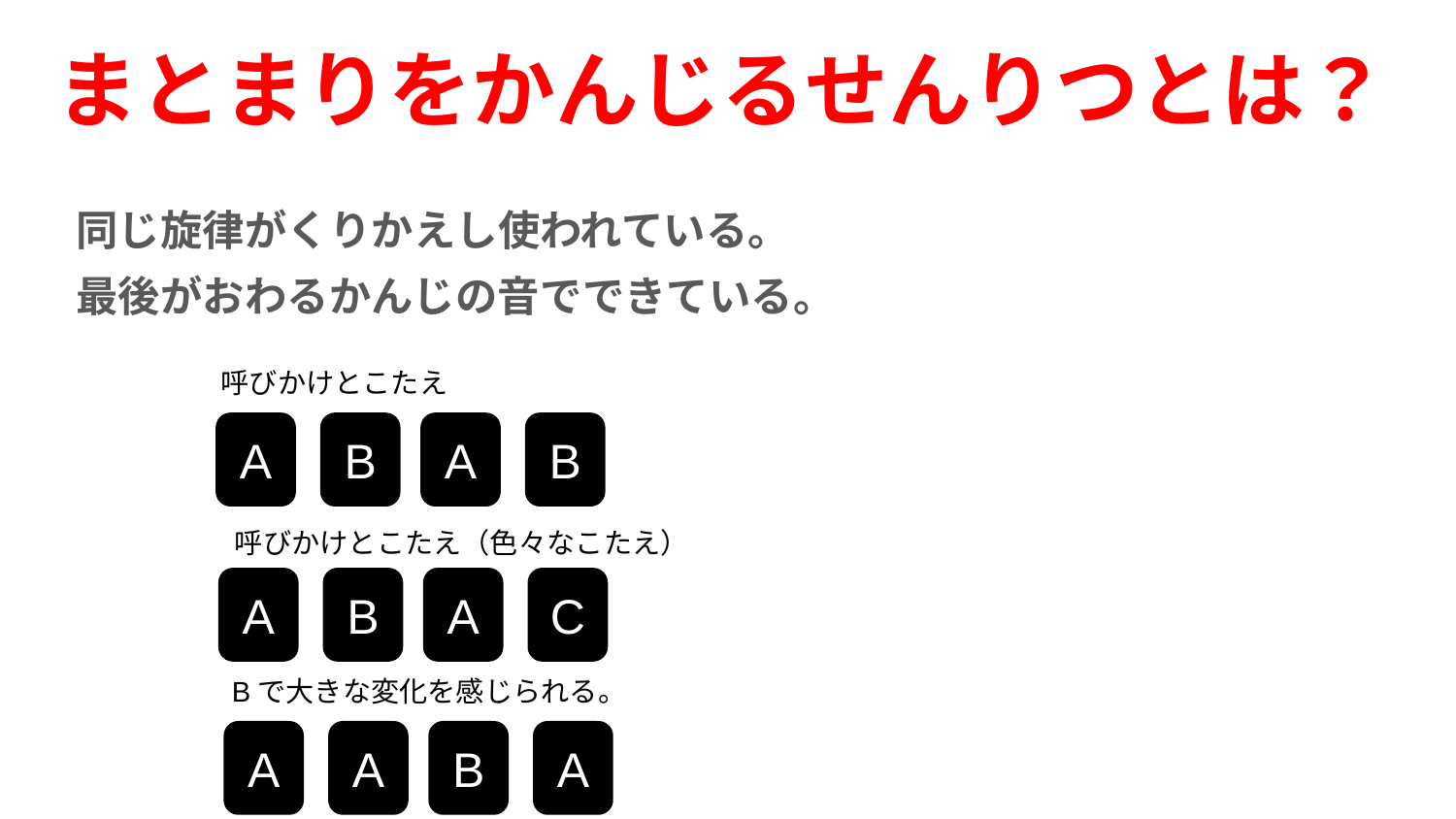

# まとまりをかんじるせんりつとは？
同じ旋律がくりかえし使われている。

最後がおわるかんじの音でできている。

呼びかけとこたえ
A
B
A
B
呼びかけとこたえ（色々なこたえ）
A
B
A
C
Bで大きな変化を感じられる。
A
A
B
A